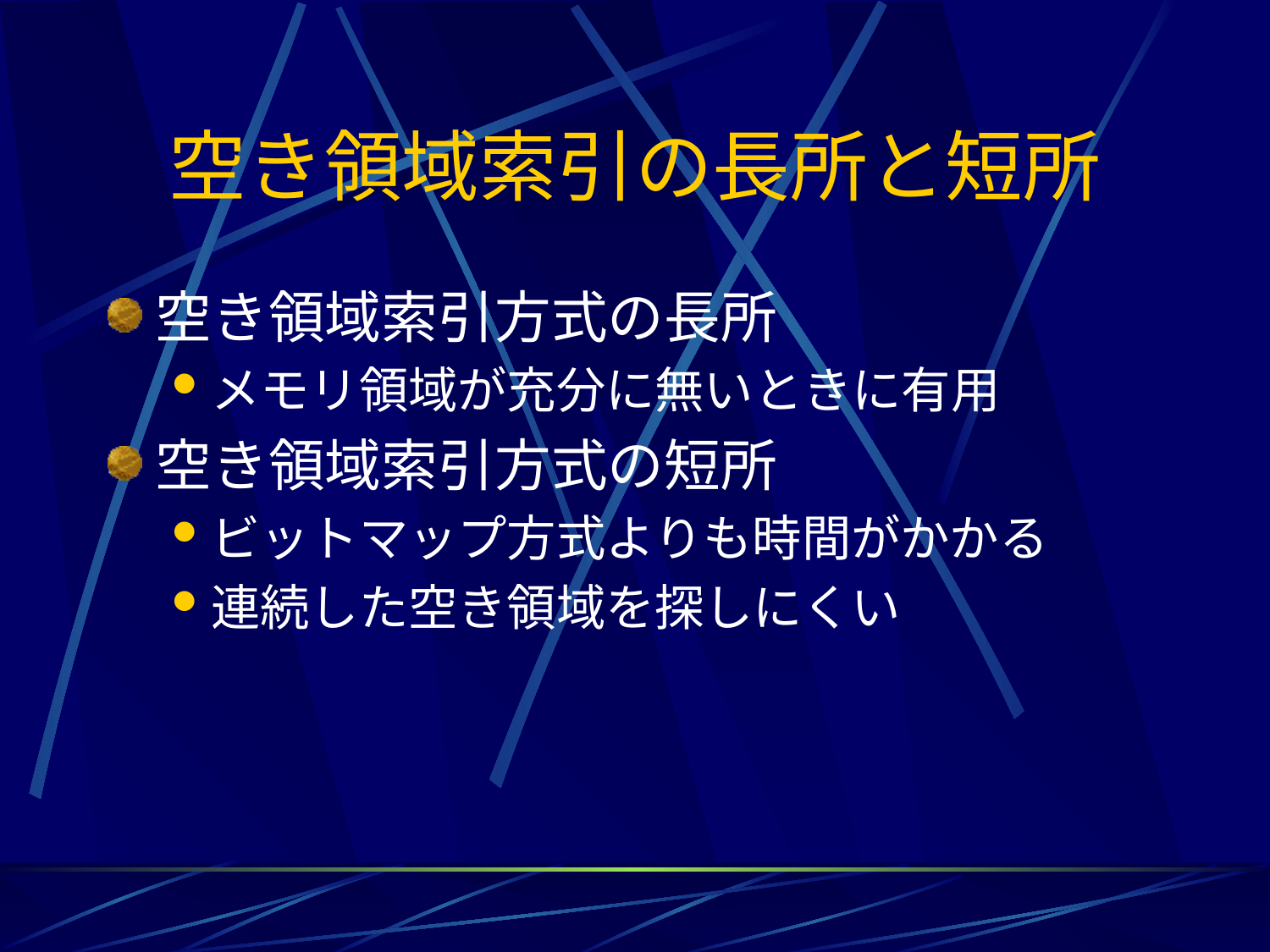

# 空き領域索引の長所と短所
空き領域索引方式の長所
メモリ領域が充分に無いときに有用
空き領域索引方式の短所
ビットマップ方式よりも時間がかかる
連続した空き領域を探しにくい